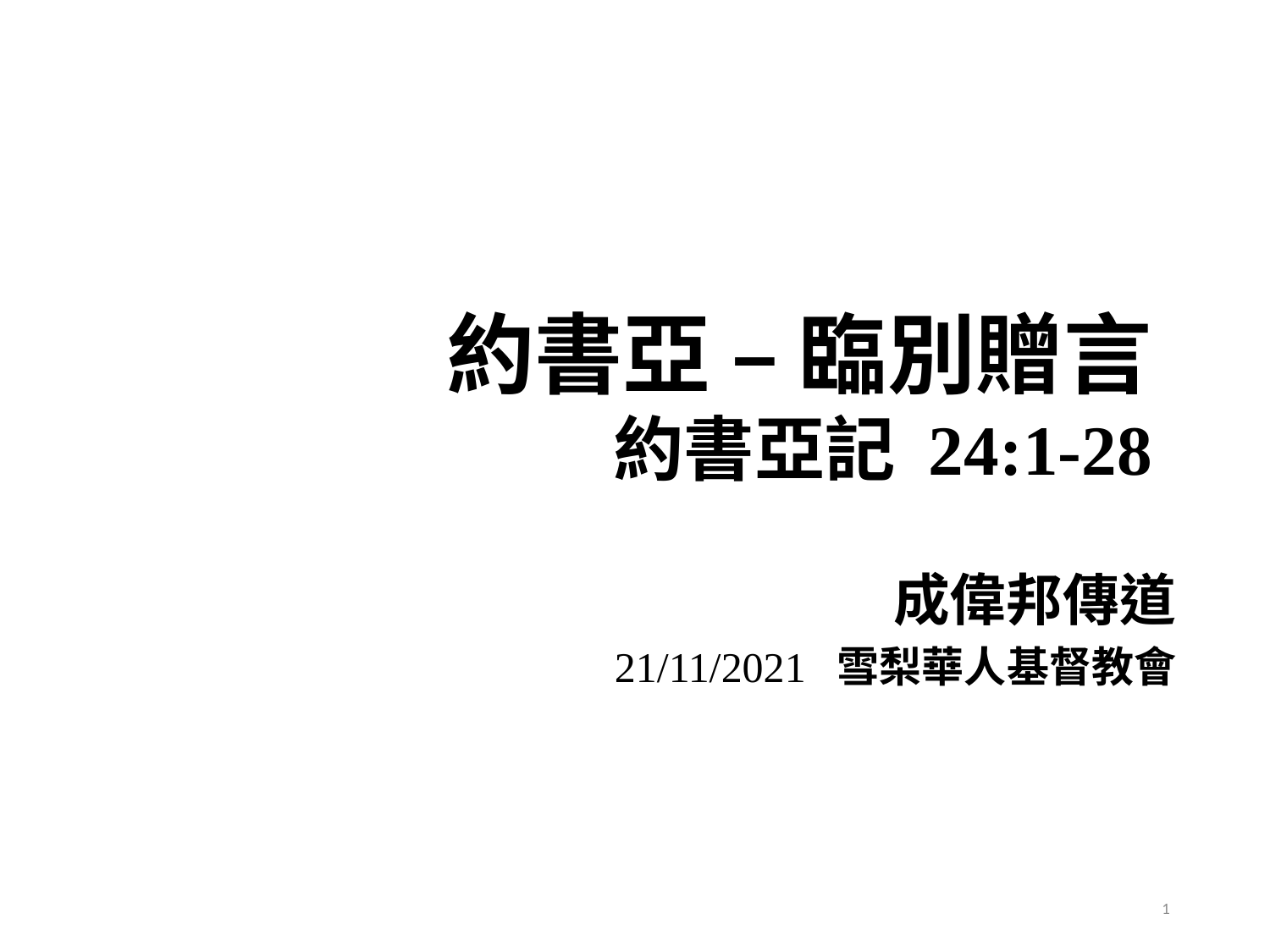

# 約書亞 – 臨別贈言 約書亞記 24:1-28
成偉邦傳道
21/11/2021  雪梨華人基督教會

1